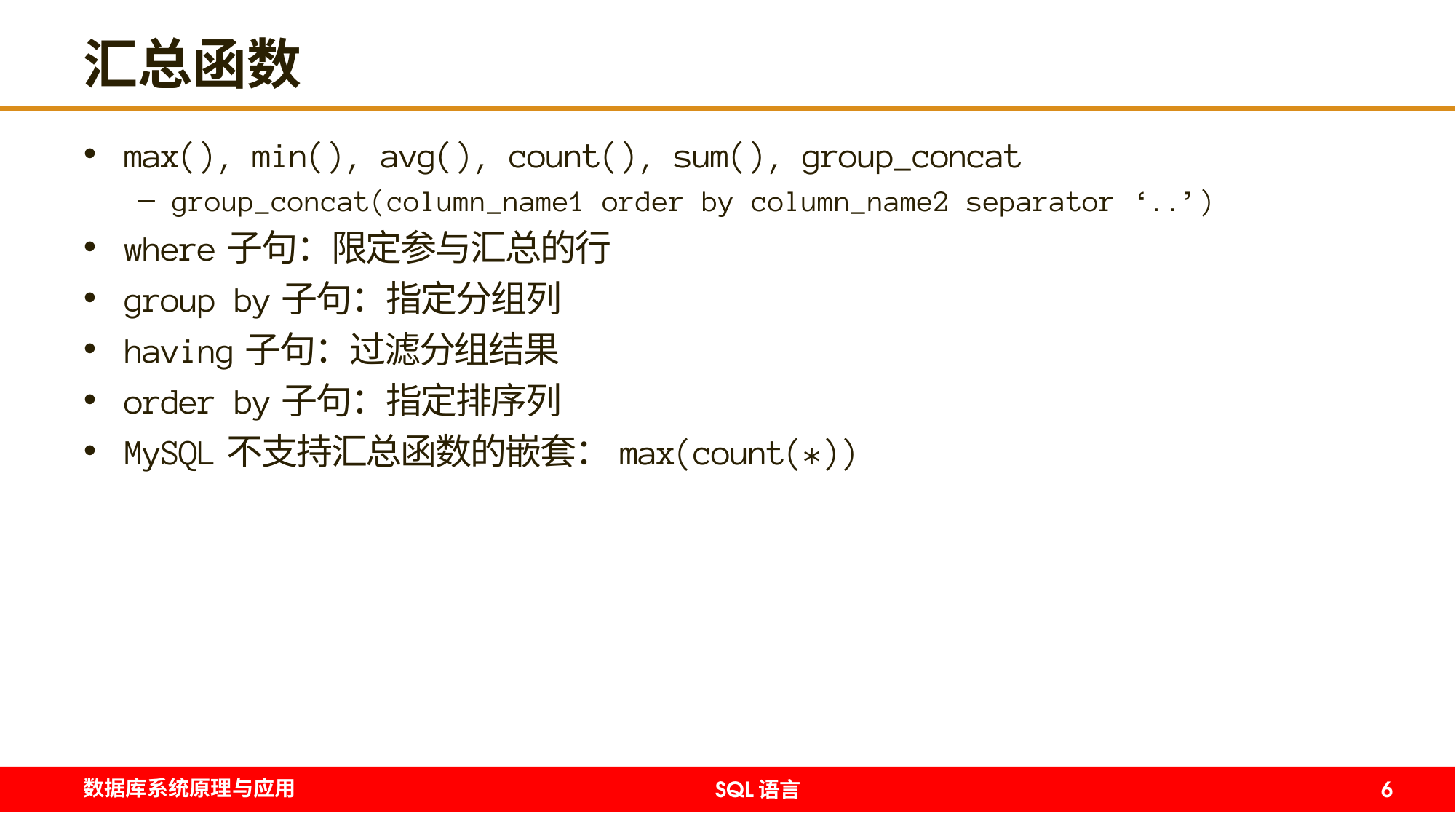

# 汇总函数
max(), min(), avg(), count(), sum(), group_concat
group_concat(column_name1 order by column_name2 separator ‘..’)
where子句：限定参与汇总的行
group by子句：指定分组列
having子句：过滤分组结果
order by子句：指定排序列
MySQL不支持汇总函数的嵌套：max(count(*))